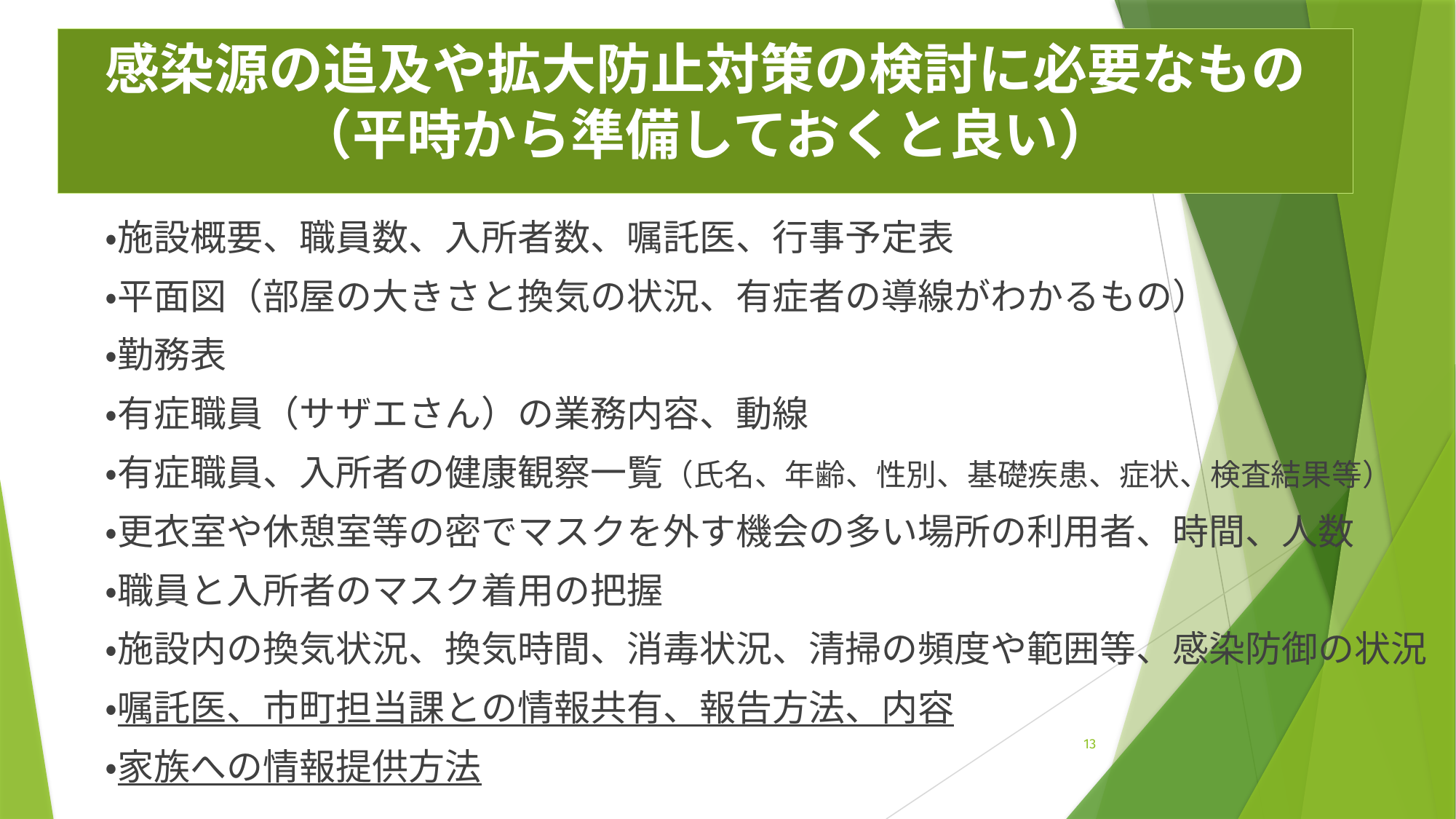

# 感染源の追及や拡大防止対策の検討に必要なもの （平時から準備しておくと良い）
　・施設概要、職員数、入所者数、嘱託医、行事予定表
　・平面図（部屋の大きさと換気の状況、有症者の導線がわかるもの）
　・勤務表
　・有症職員（サザエさん）の業務内容、動線
　・有症職員、入所者の健康観察一覧（氏名、年齢、性別、基礎疾患、症状、検査結果等）
　・更衣室や休憩室等の密でマスクを外す機会の多い場所の利用者、時間、人数
　・職員と入所者のマスク着用の把握
　・施設内の換気状況、換気時間、消毒状況、清掃の頻度や範囲等、感染防御の状況
　・嘱託医、市町担当課との情報共有、報告方法、内容
　・家族への情報提供方法

13